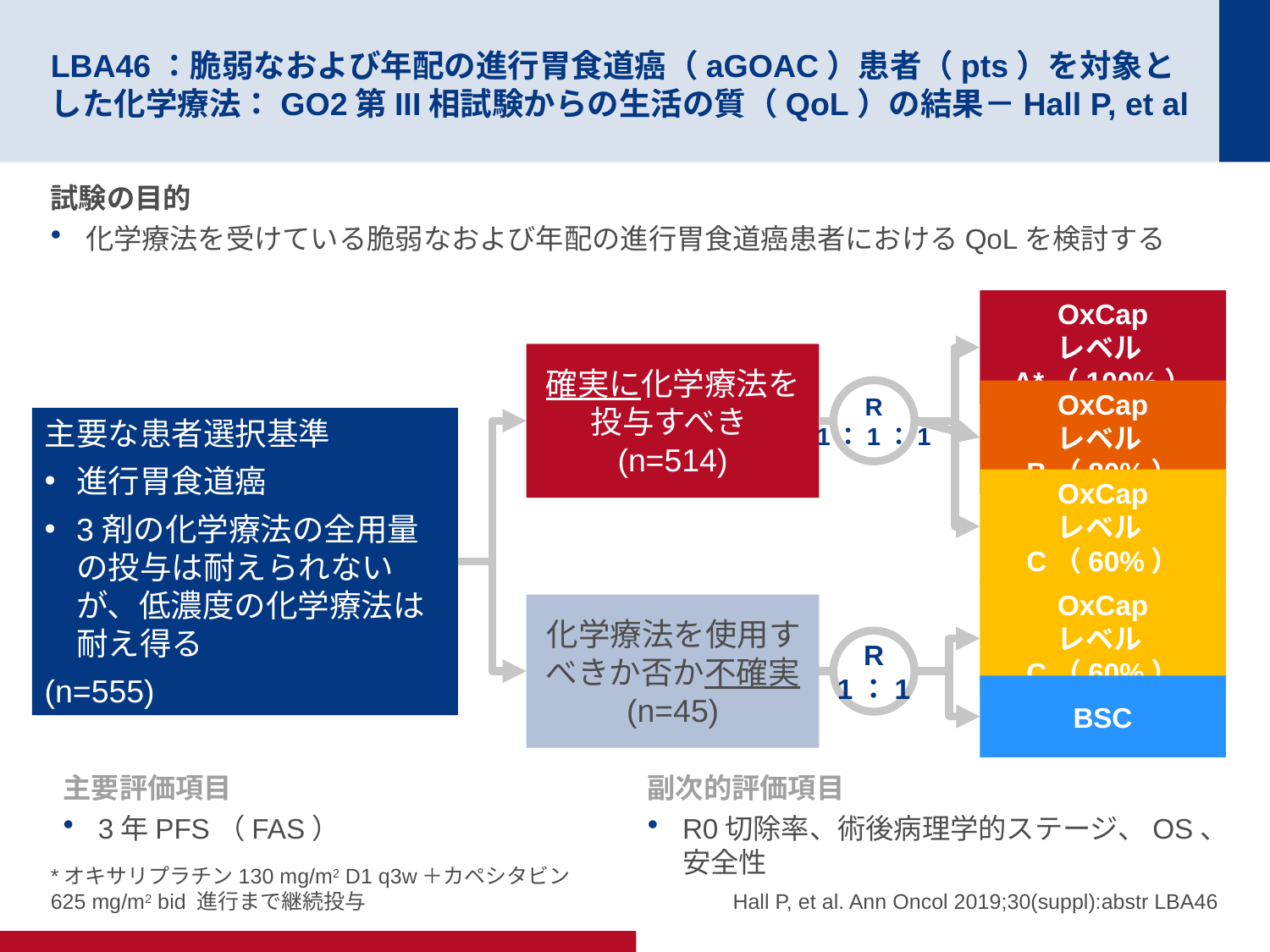

# LBA46：脆弱なおよび年配の進行胃食道癌（aGOAC）患者（pts）を対象とした化学療法：GO2第III相試験からの生活の質（QoL）の結果－Hall P, et al
試験の目的
化学療法を受けている脆弱なおよび年配の進行胃食道癌患者におけるQoLを検討する
OxCap
レベルA*（100%）
確実に化学療法を投与すべき(n=514)
R
1：1：1
OxCap
レベルB（80%）
主要な患者選択基準
進行胃食道癌
3剤の化学療法の全用量の投与は耐えられないが、低濃度の化学療法は耐え得る
(n=555)
OxCap
レベルC（60%）
OxCap
レベルC（60%）
化学療法を使用すべきか否か不確実 (n=45)
R
1：1
BSC
主要評価項目
3年PFS（FAS）
副次的評価項目
R0切除率、術後病理学的ステージ、OS、安全性
*オキサリプラチン130 mg/m2 D1 q3w＋カペシタビン625 mg/m2 bid 進行まで継続投与
Hall P, et al. Ann Oncol 2019;30(suppl):abstr LBA46